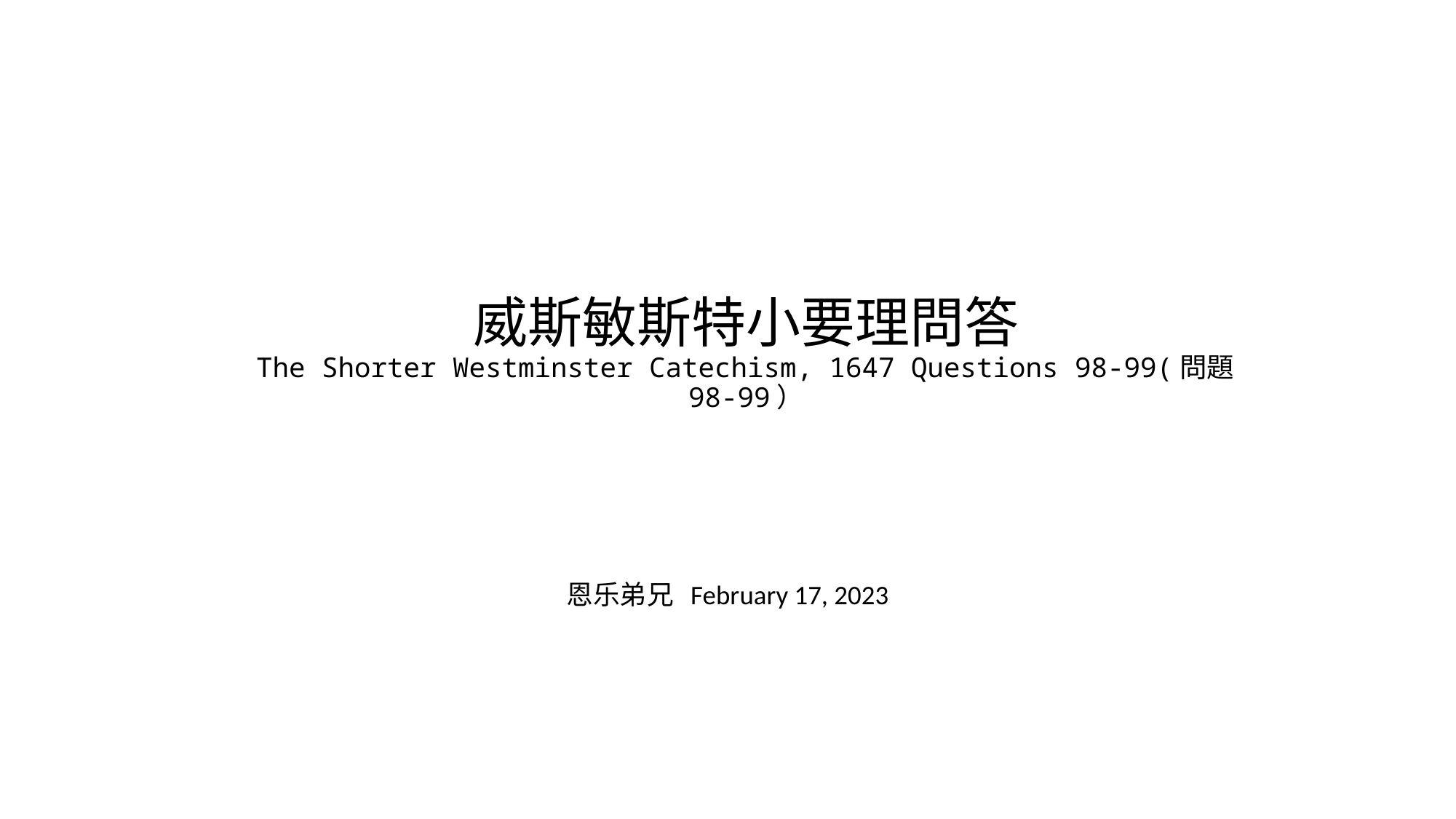

# 威斯敏斯特小要理問答 The Shorter Westminster Catechism, 1647 Questions 98-99(問題98-99）

恩乐弟兄  February 17, 2023